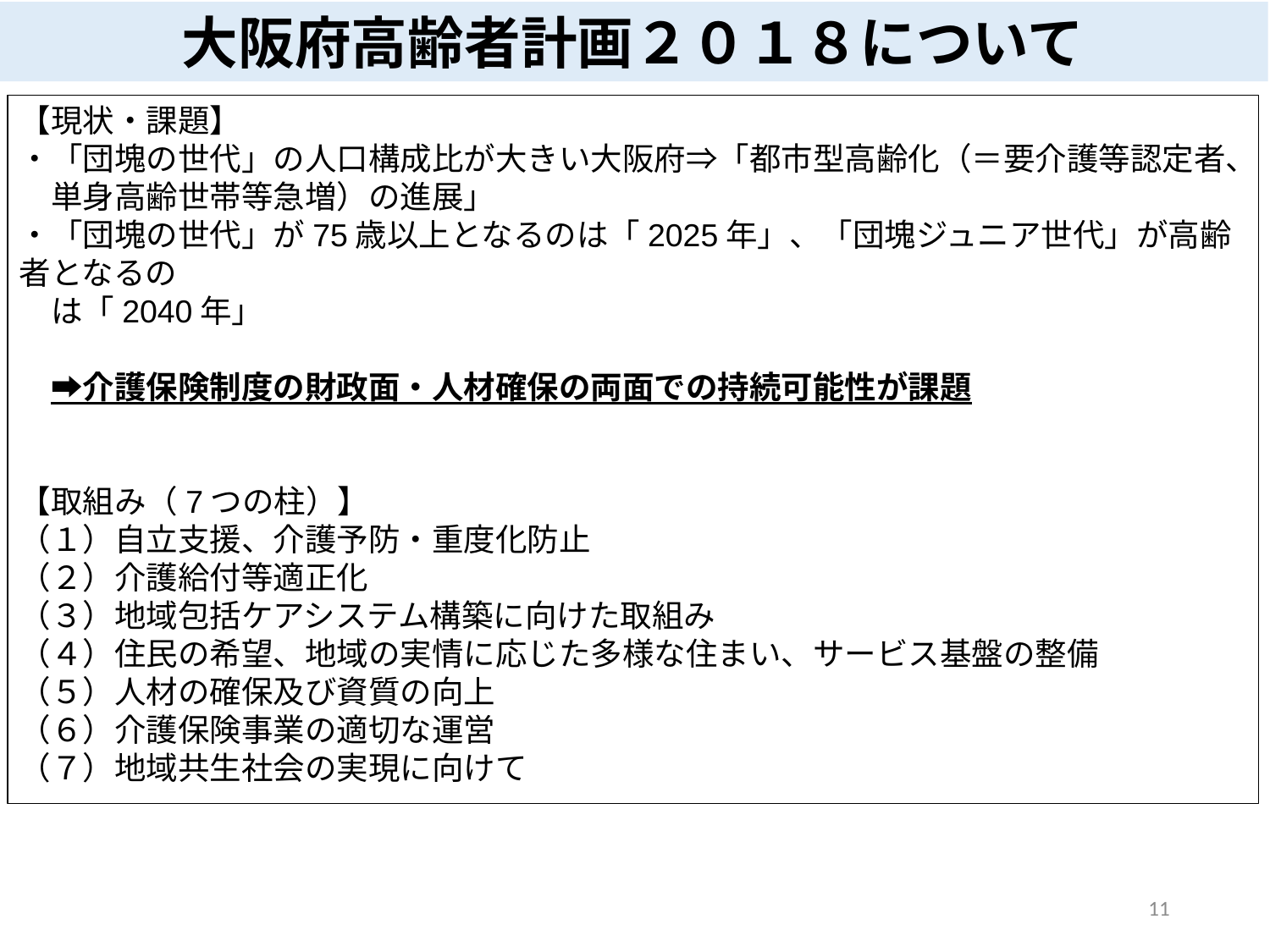

大阪府高齢者計画２０１８について
【現状・課題】
・「団塊の世代」の人口構成比が大きい大阪府⇒「都市型高齢化（＝要介護等認定者、
　単身高齢世帯等急増）の進展」
・「団塊の世代」が75歳以上となるのは「2025年」、「団塊ジュニア世代」が高齢者となるの
　は「2040年」

　➡介護保険制度の財政面・人材確保の両面での持続可能性が課題

【取組み（7つの柱）】
（１）自立支援、介護予防・重度化防止
（２）介護給付等適正化
（３）地域包括ケアシステム構築に向けた取組み
（４）住民の希望、地域の実情に応じた多様な住まい、サービス基盤の整備
（５）人材の確保及び資質の向上
（６）介護保険事業の適切な運営
（７）地域共生社会の実現に向けて

11